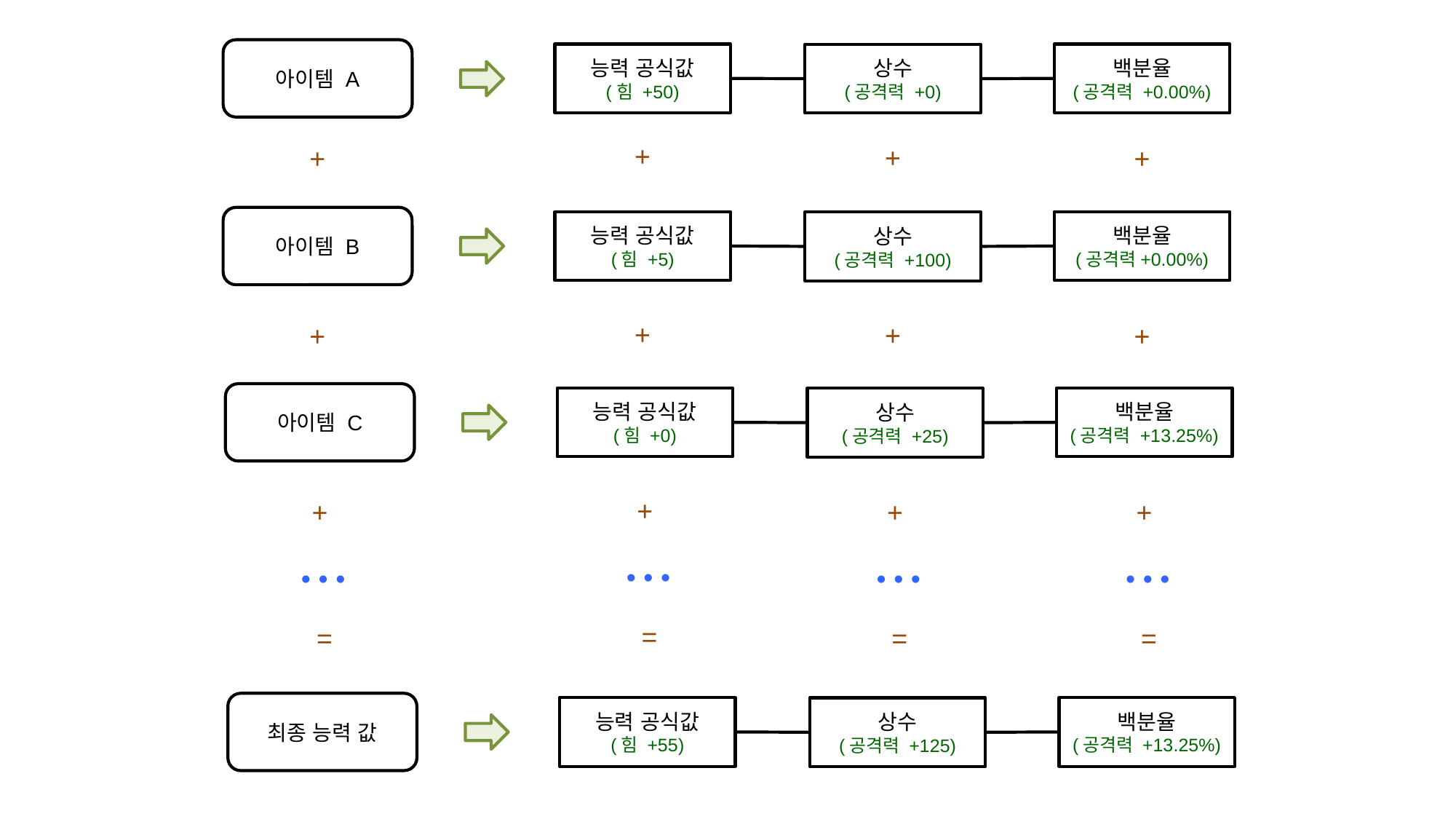

아이템 A
능력 공식값
(힘 +50)
백분율
(공격력 +0.00%)
상수
(공격력 +0)

+
+
+
+
아이템 B
능력 공식값
(힘 +5)
백분율
(공격력+0.00%)
상수
(공격력 +100)

+
+
+
+
아이템 C
능력 공식값
(힘 +0)
백분율
(공격력 +13.25%)
상수
(공격력 +25)

+
+
+
+
• • •
• • •
• • •
• • •
=
=
=
=
최종 능력 값
능력 공식값
(힘 +55)
백분율
(공격력 +13.25%)
상수
(공격력 +125)